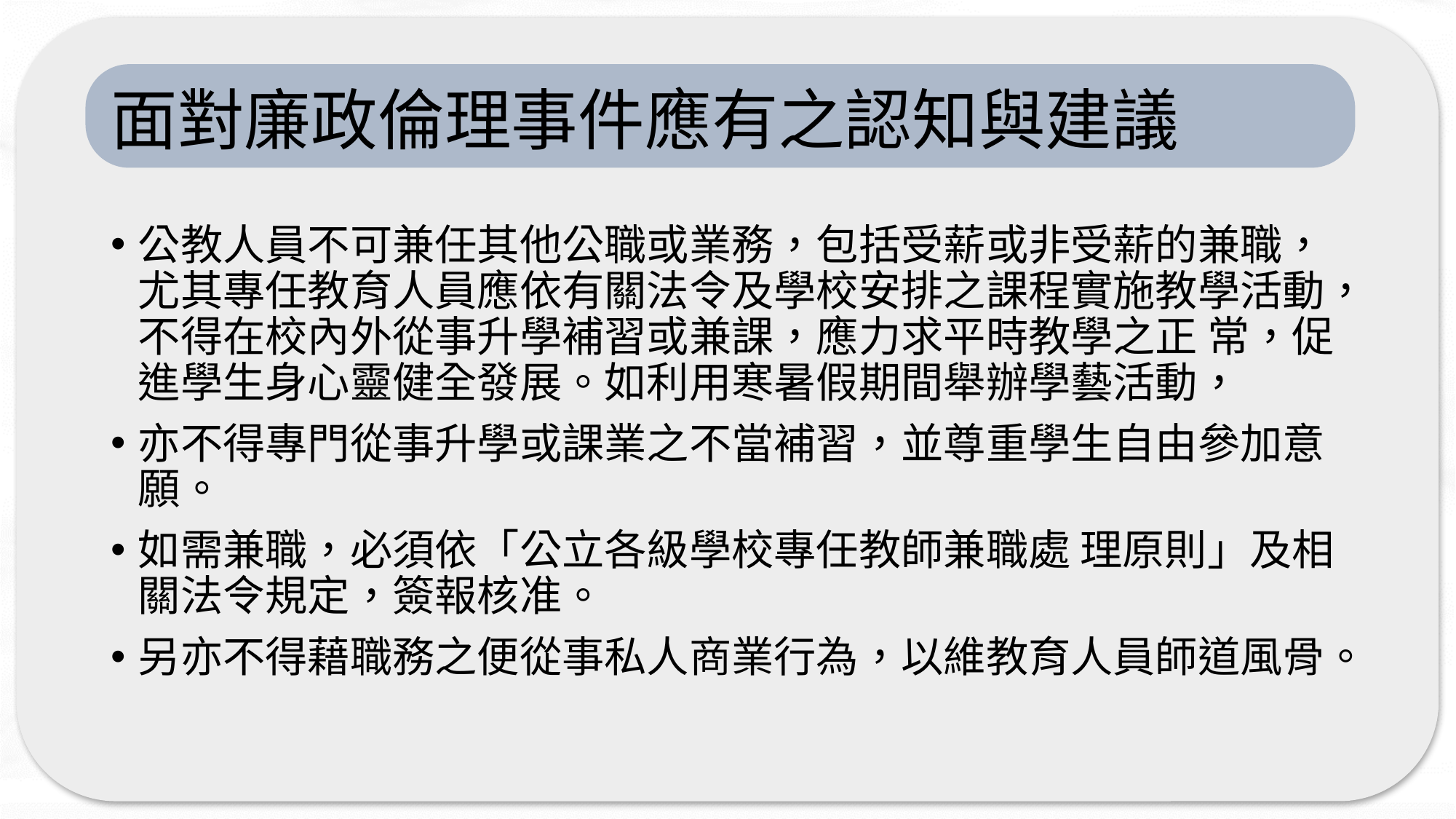

# 面對廉政倫理事件應有之認知與建議

公教人員不可兼任其他公職或業務，包括受薪或非受薪的兼職， 尤其專任教育人員應依有關法令及學校安排之課程實施教學活動，不得在校內外從事升學補習或兼課，應力求平時教學之正 常，促進學生身心靈健全發展。如利用寒暑假期間舉辦學藝活動，
亦不得專門從事升學或課業之不當補習，並尊重學生自由參加意願。
如需兼職，必須依「公立各級學校專任教師兼職處 理原則」及相關法令規定，簽報核准。
另亦不得藉職務之便從事私人商業行為，以維教育人員師道風骨。